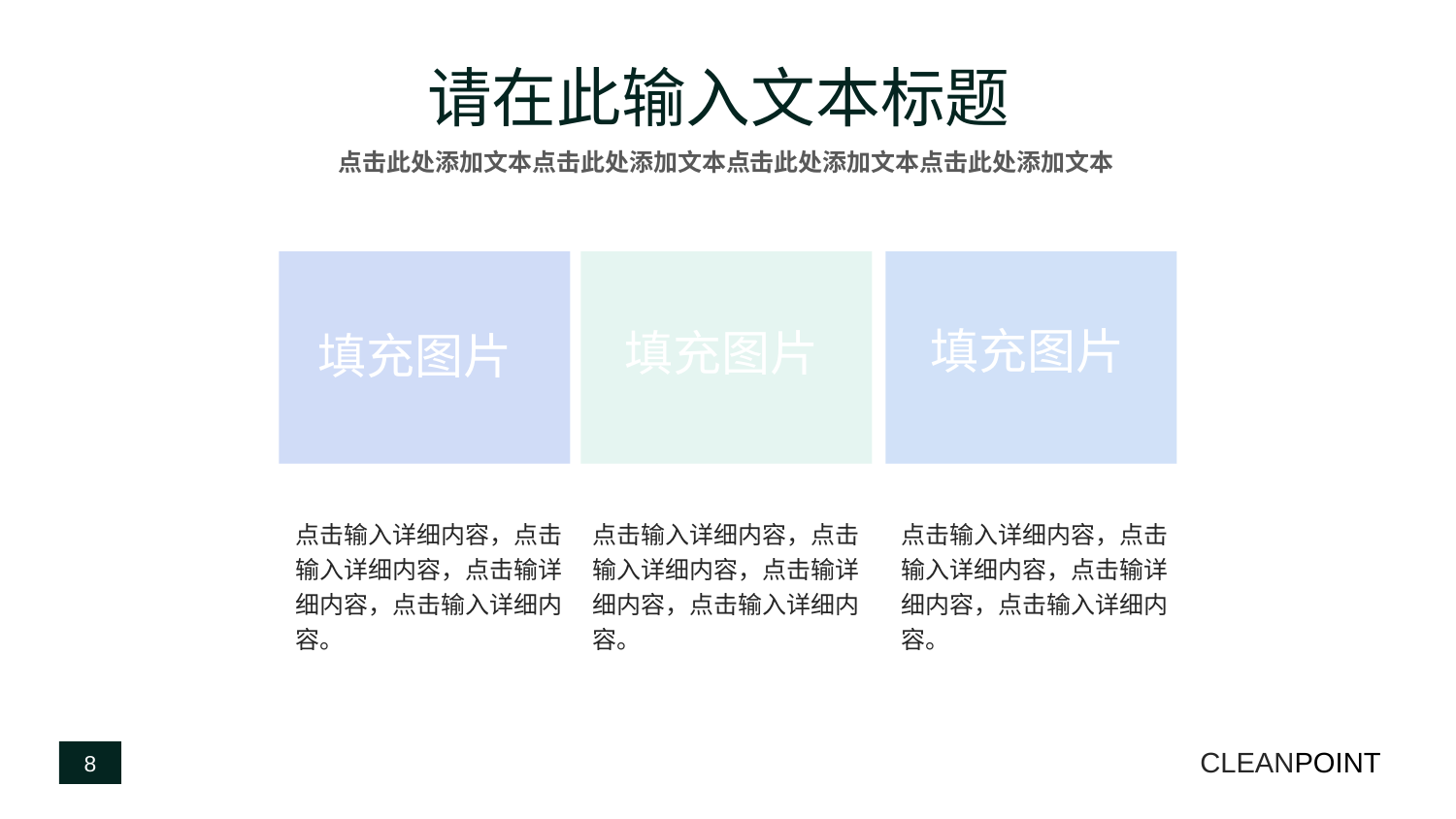

请在此输入文本标题
点击此处添加文本点击此处添加文本点击此处添加文本点击此处添加文本

填充图片
填充图片
填充图片
点击输入详细内容，点击输入详细内容，点击输详细内容，点击输入详细内容。
点击输入详细内容，点击输入详细内容，点击输详细内容，点击输入详细内容。
点击输入详细内容，点击输入详细内容，点击输详细内容，点击输入详细内容。
CLEANPOINT
8